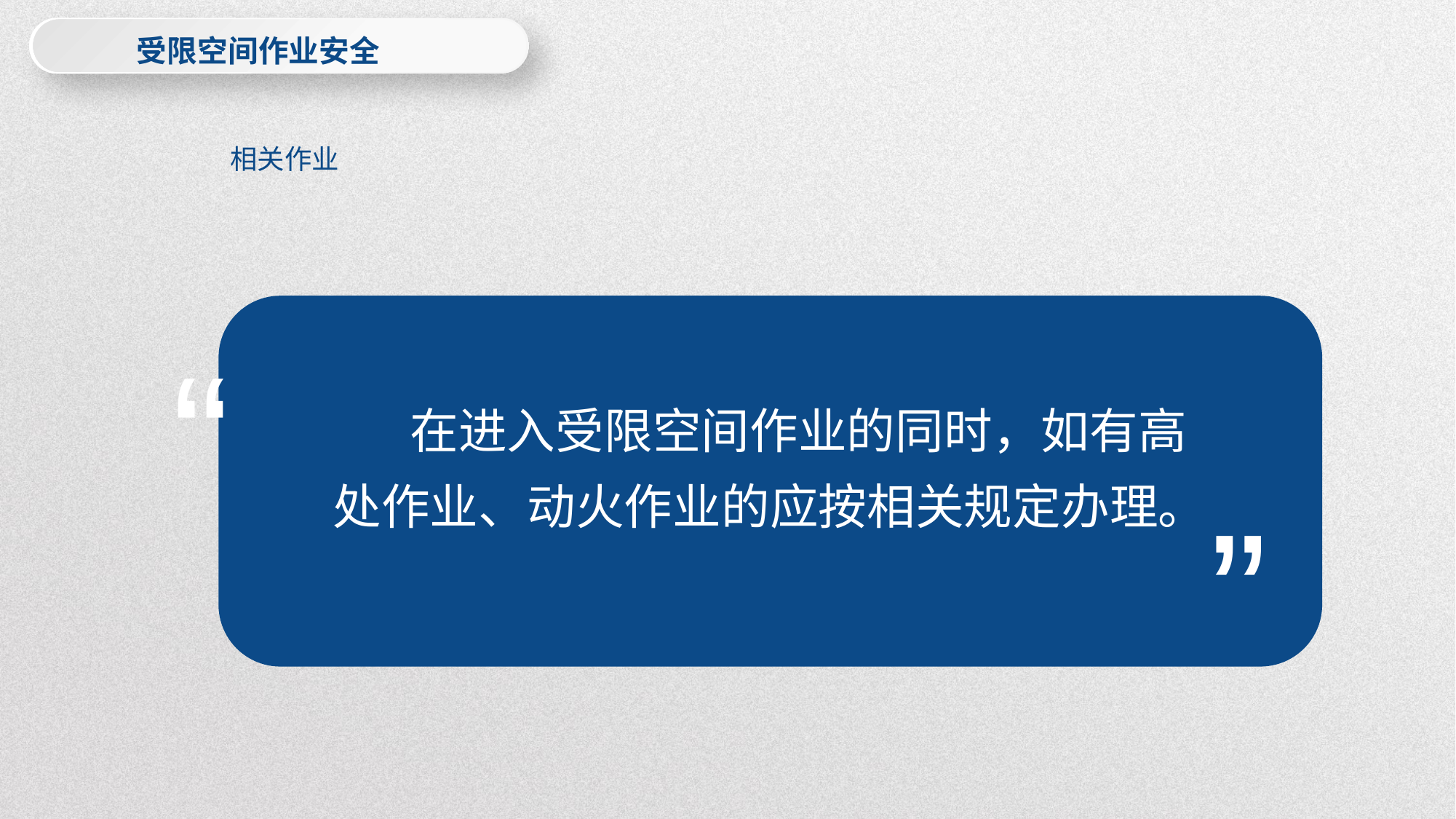

受限空间作业安全

相关作业

“
      在进入受限空间作业的同时，如有高处作业、动火作业的应按相关规定办理。
”